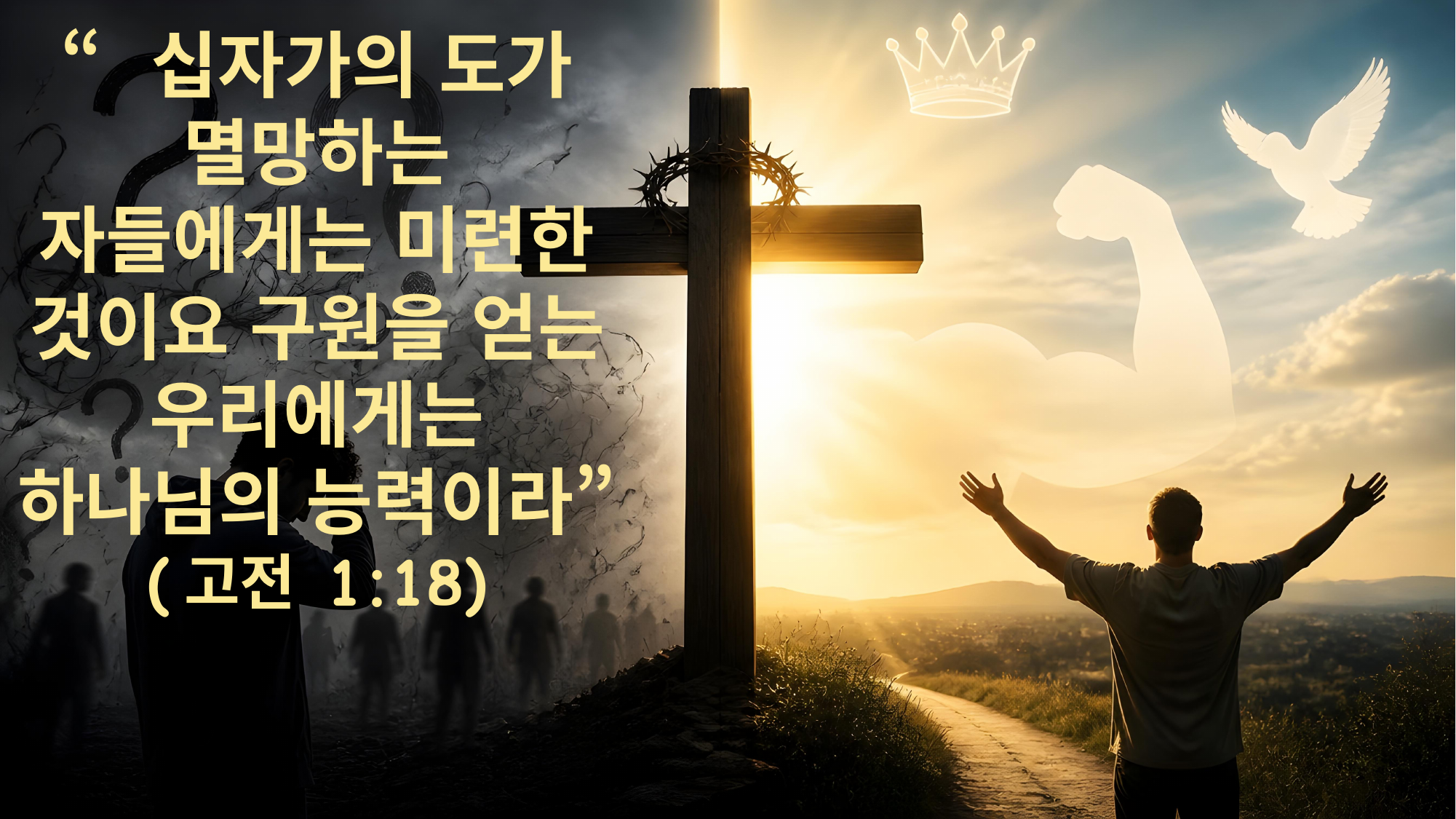

“십자가의 도가 멸망하는 자들에게는 미련한 것이요 구원을 얻는 우리에게는 하나님의 능력이라”
(고전 1:18)